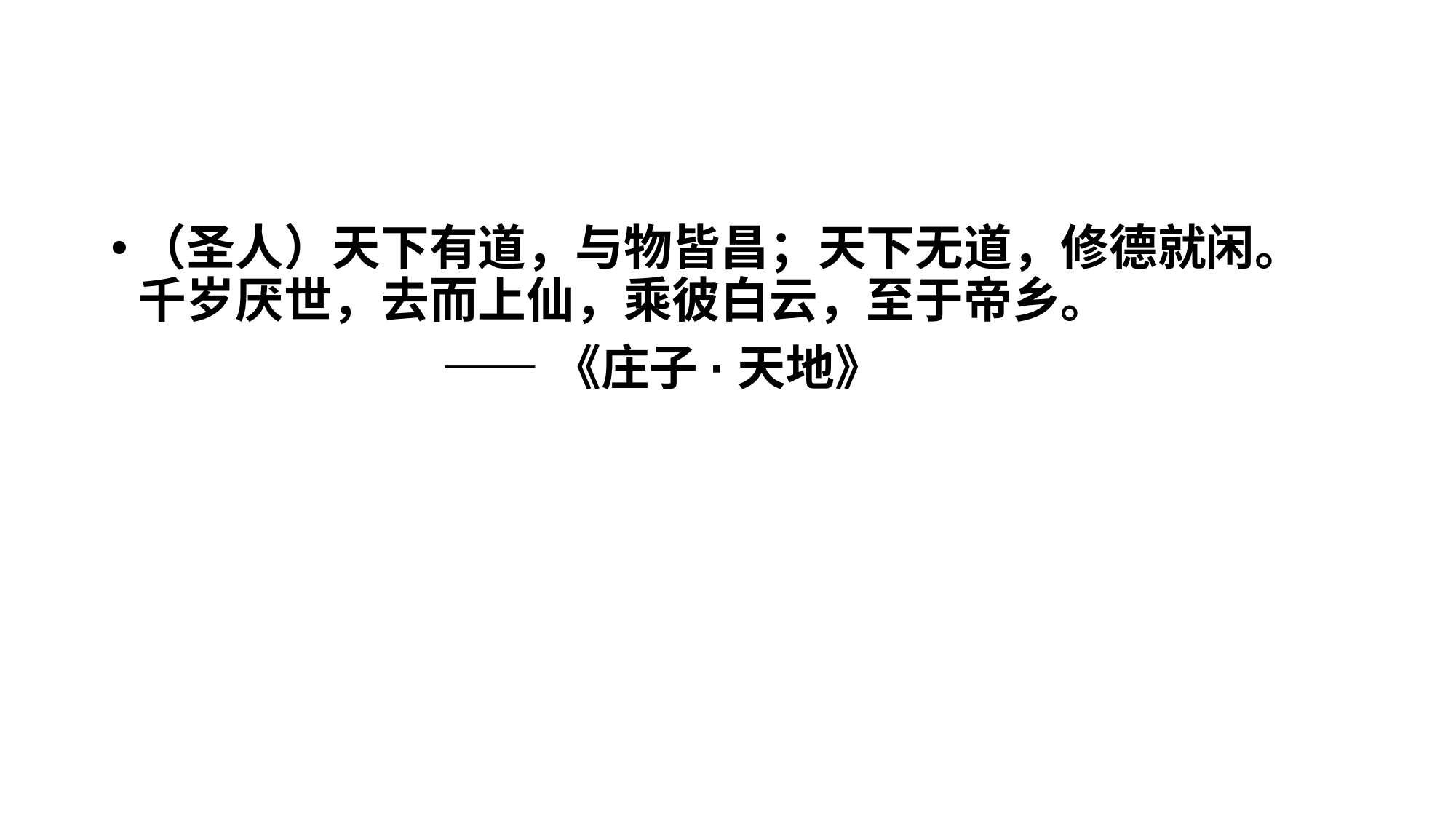

（圣人）天下有道，与物皆昌；天下无道，修德就闲。千岁厌世，去而上仙，乘彼白云，至于帝乡。
                              ——《庄子·天地》